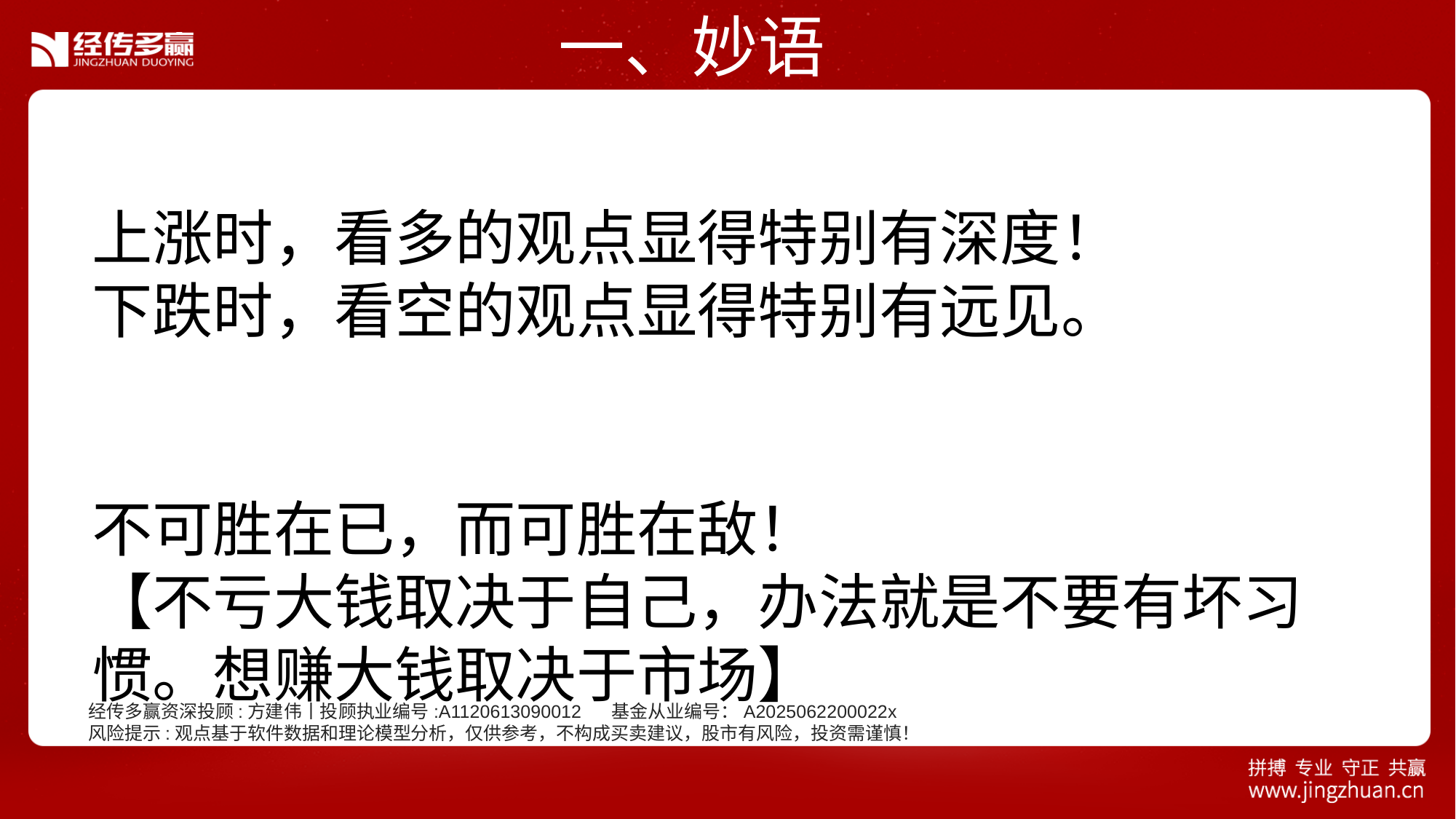

一、妙语

上涨时，看多的观点显得特别有深度！
下跌时，看空的观点显得特别有远见。

不可胜在已，而可胜在敌！
【不亏大钱取决于自己，办法就是不要有坏习惯。想赚大钱取决于市场】